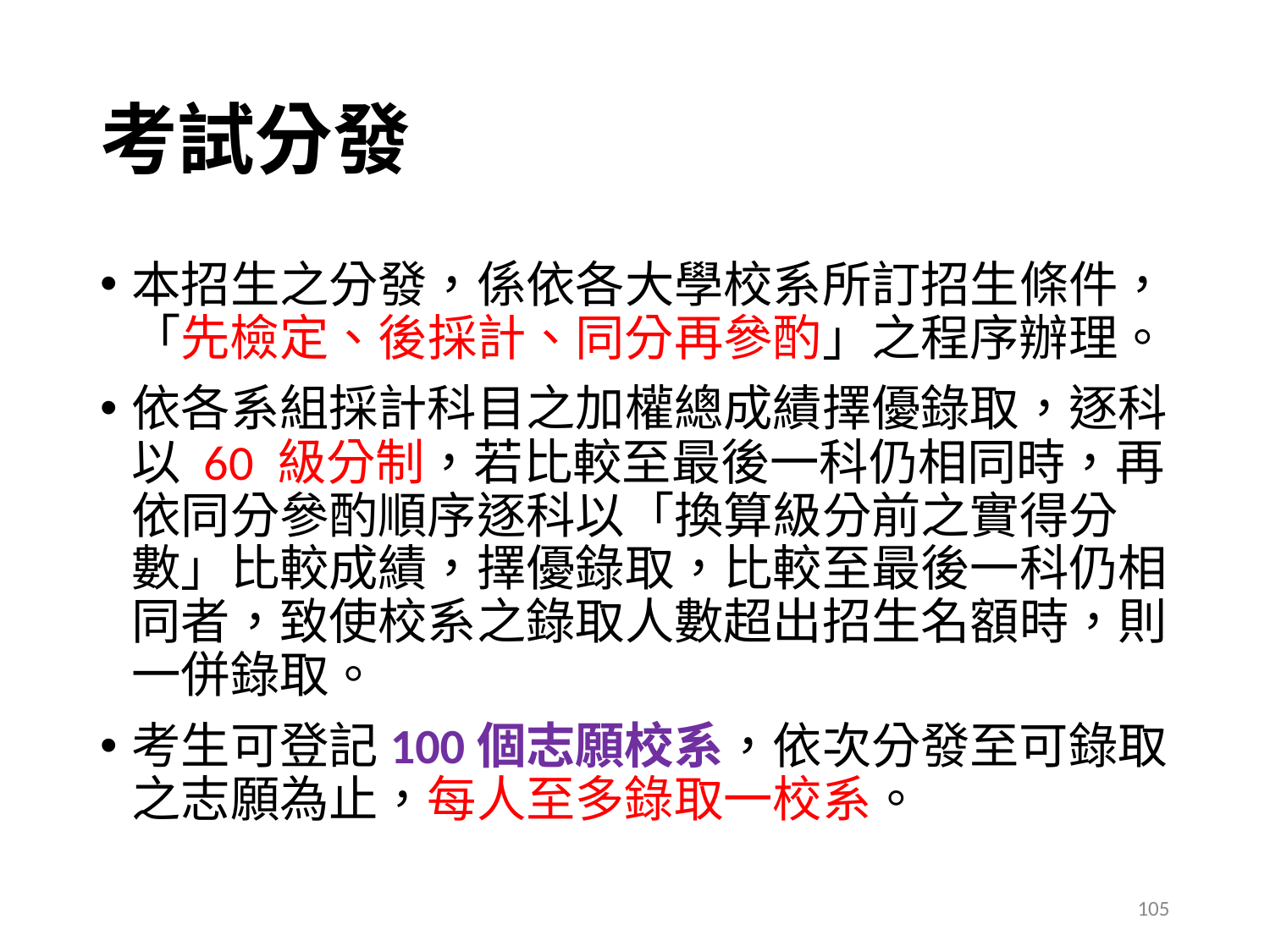

# 考試分發
本招生之分發，係依各大學校系所訂招生條件，「先檢定、後採計、同分再參酌」之程序辦理。
依各系組採計科目之加權總成績擇優錄取，逐科以 60 級分制，若比較至最後一科仍相同時，再依同分參酌順序逐科以「換算級分前之實得分數」比較成績，擇優錄取，比較至最後一科仍相同者，致使校系之錄取人數超出招生名額時，則一併錄取。
考生可登記100個志願校系，依次分發至可錄取之志願為止，每人至多錄取一校系。
105